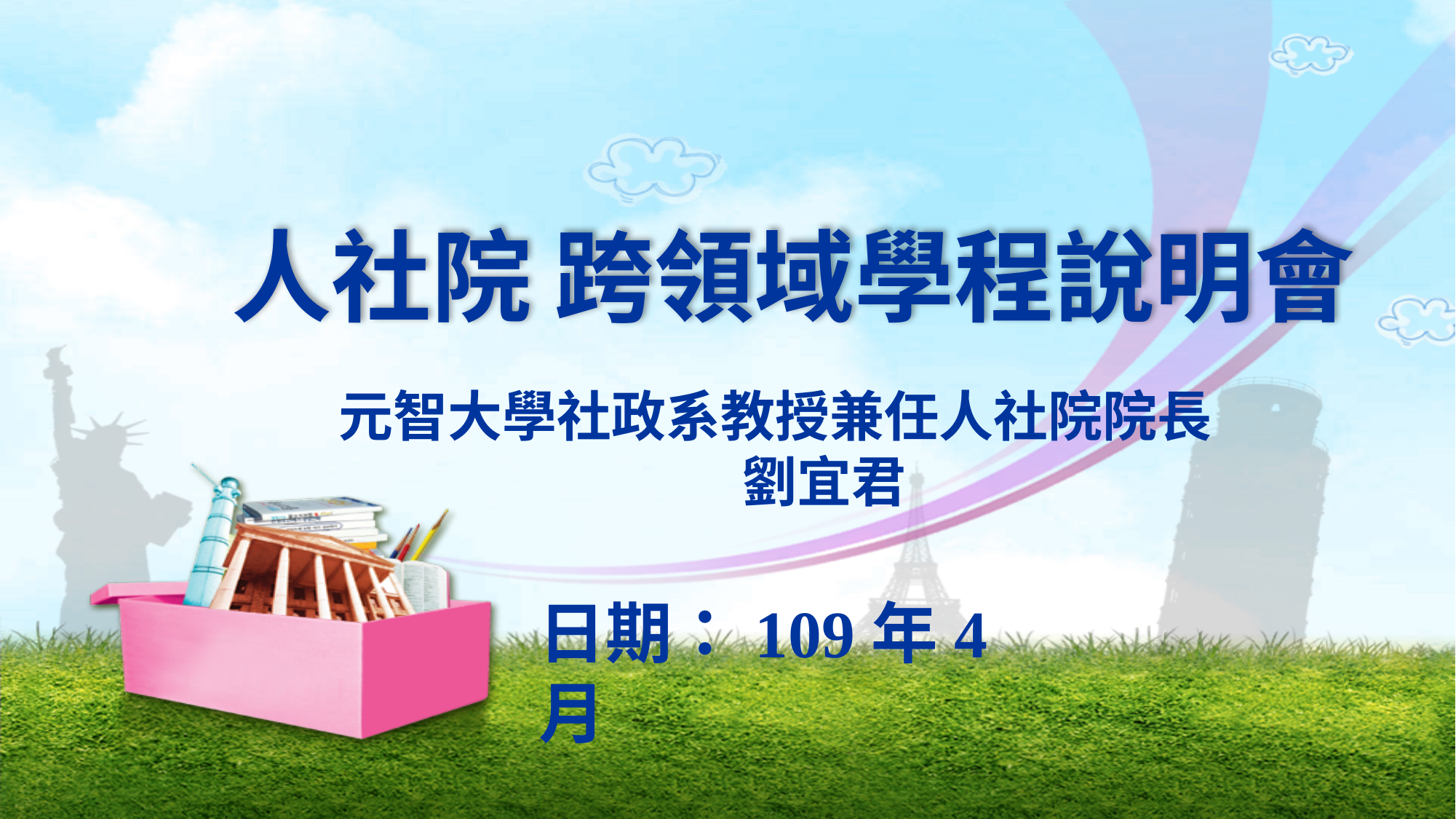

# 人社院 跨領域學程說明會
元智大學社政系教授兼任人社院院長
    劉宜君
日期：109年4月